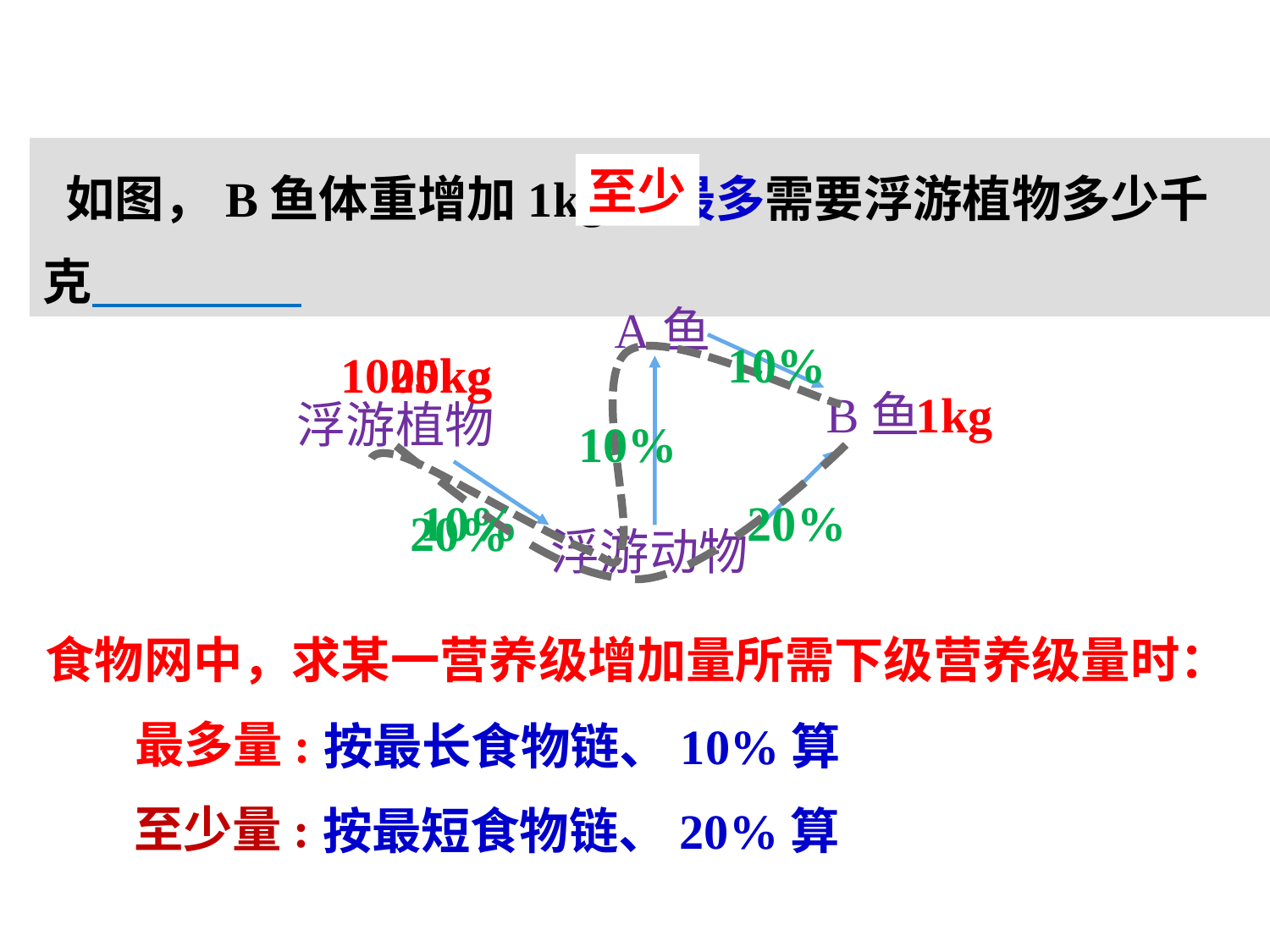

如图，B鱼体重增加1kg，最多需要浮游植物多少千克
至少
A鱼
10%

1000kg
25kg

B鱼
1kg
浮游植物
10%

10%
20%
20%
浮游动物
食物网中，求某一营养级增加量所需下级营养级量时：
最多量:
按最长食物链、10%算
至少量:
按最短食物链、20%算